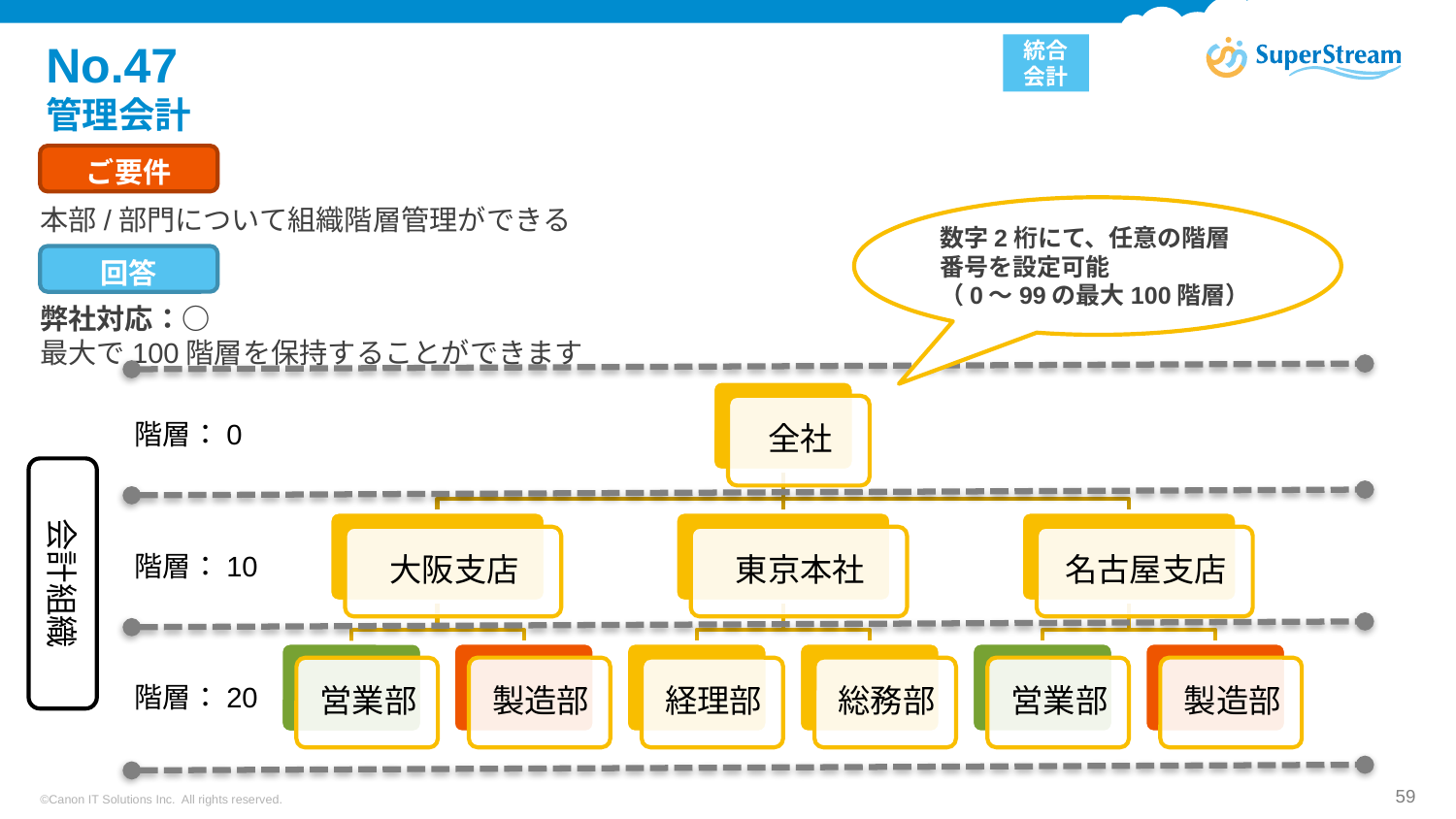

# No.47 管理会計
統合会計
ご要件
数字2桁にて、任意の階層
番号を設定可能
（0～99の最大100階層）
本部/部門について組織階層管理ができる
回答
弊社対応：○
最大で100階層を保持することができます
全社
大阪支店
営業部
製造部
東京本社
経理部
総務部
名古屋支店
営業部
製造部
階層：0
会計組織
階層：10
階層：20
©Canon IT Solutions Inc.  All rights reserved.
59